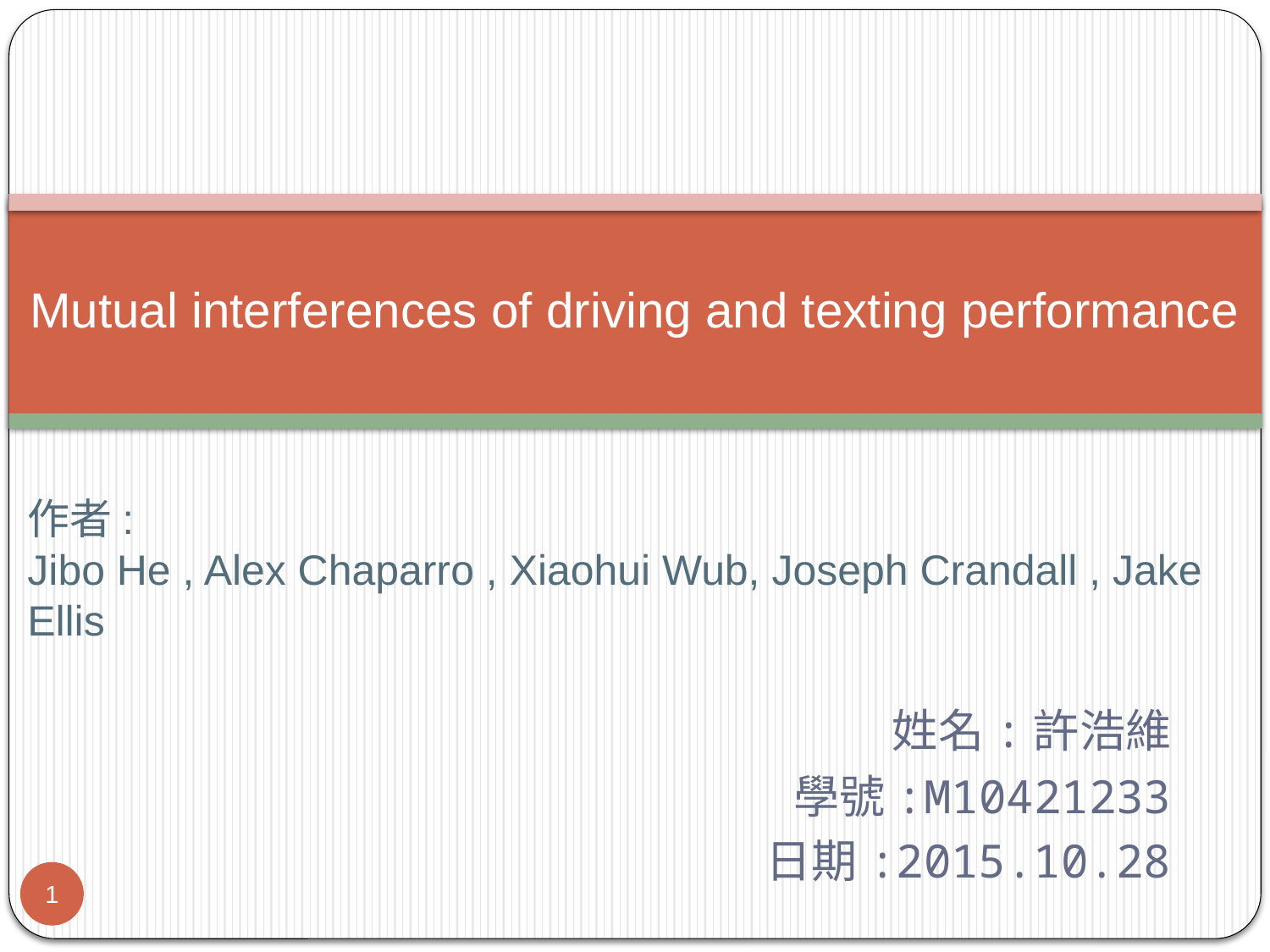

# Mutual interferences of driving and texting performance
作者:
Jibo He , Alex Chaparro , Xiaohui Wub, Joseph Crandall , Jake Ellis
姓名:許浩維
學號:M10421233
日期:2015.10.28
1